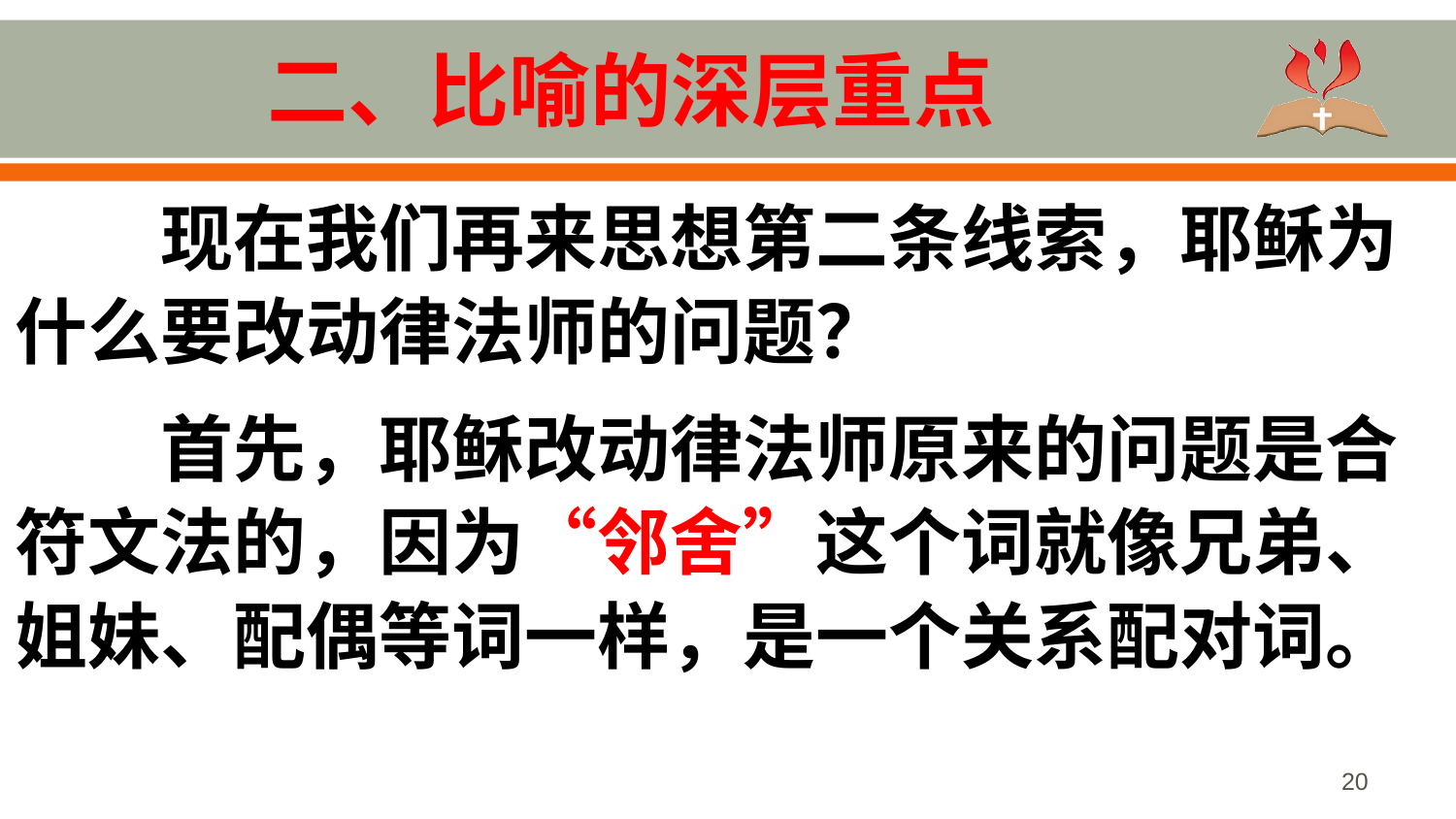

# 二、比喻的深层重点
现在我们再来思想第二条线索，耶稣为什么要改动律法师的问题？
首先，耶稣改动律法师原来的问题是合符文法的，因为“邻舍”这个词就像兄弟、姐妹、配偶等词一样，是一个关系配对词。

20